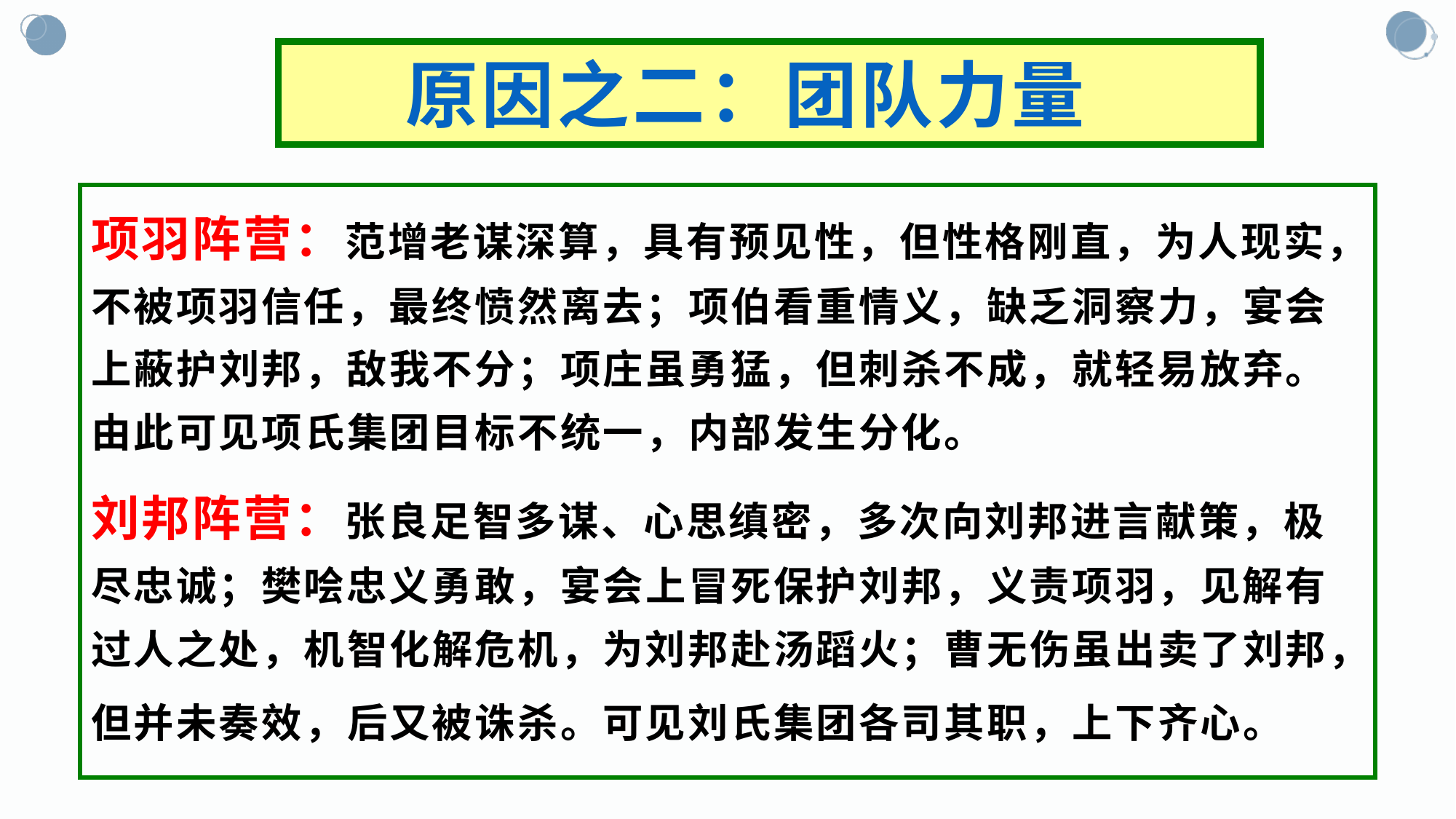

# 原因之二：团队力量
项羽阵营：范增老谋深算，具有预见性，但性格刚直，为人现实，不被项羽信任，最终愤然离去；项伯看重情义，缺乏洞察力，宴会上蔽护刘邦，敌我不分；项庄虽勇猛，但刺杀不成，就轻易放弃。由此可见项氏集团目标不统一，内部发生分化。
刘邦阵营：张良足智多谋、心思缜密，多次向刘邦进言献策，极尽忠诚；樊哙忠义勇敢，宴会上冒死保护刘邦，义责项羽，见解有过人之处，机智化解危机，为刘邦赴汤蹈火；曹无伤虽出卖了刘邦，但并未奏效，后又被诛杀。可见刘氏集团各司其职，上下齐心。